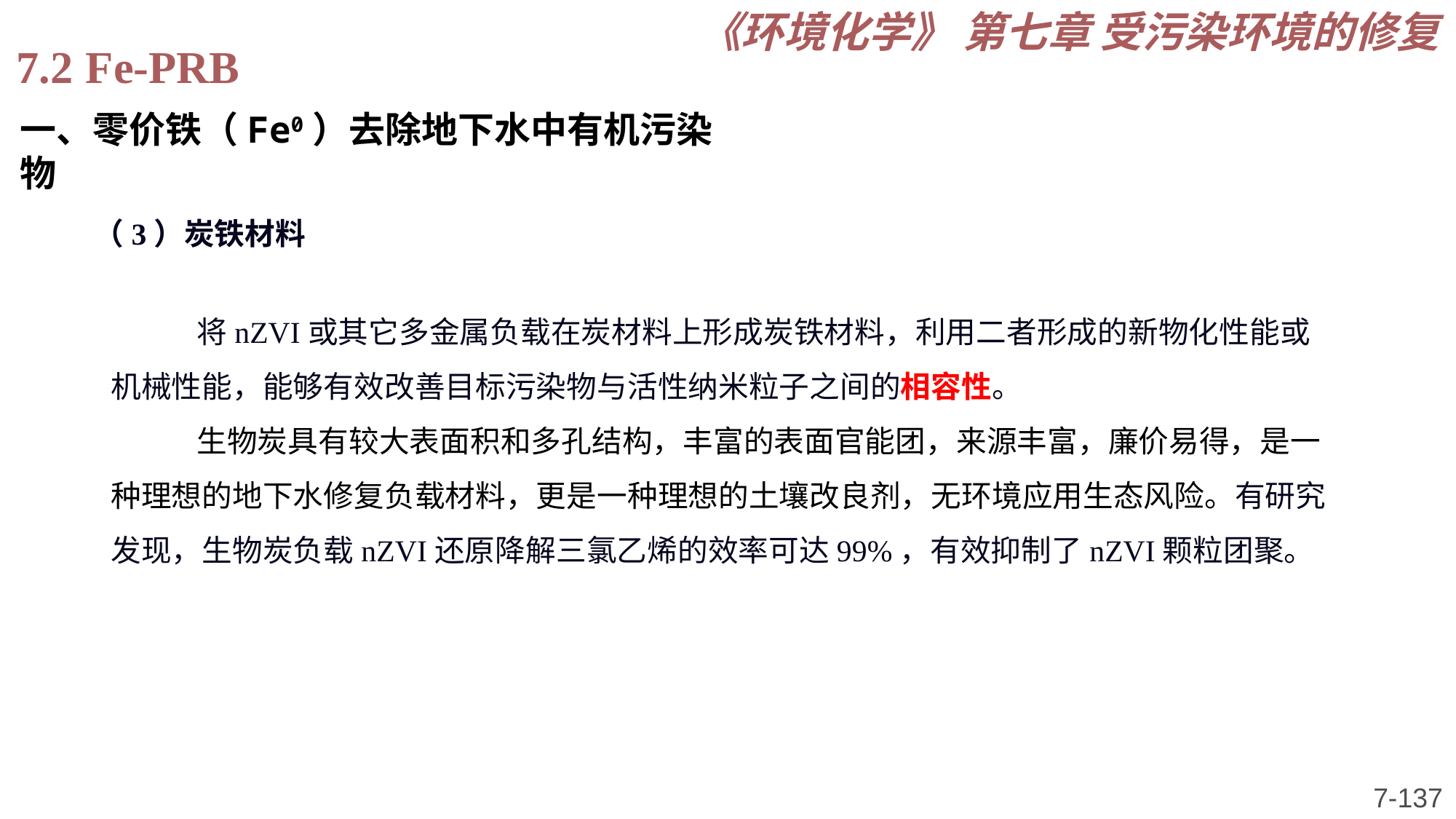

《环境化学》 第七章 受污染环境的修复
7.2 Fe-PRB
一、零价铁（Fe0）去除地下水中有机污染物
（3）炭铁材料
将nZVI或其它多金属负载在炭材料上形成炭铁材料，利用二者形成的新物化性能或机械性能，能够有效改善目标污染物与活性纳米粒子之间的相容性。
生物炭具有较大表面积和多孔结构，丰富的表面官能团，来源丰富，廉价易得，是一种理想的地下水修复负载材料，更是一种理想的土壤改良剂，无环境应用生态风险。有研究发现，生物炭负载nZVI还原降解三氯乙烯的效率可达99%，有效抑制了nZVI颗粒团聚。
7-137